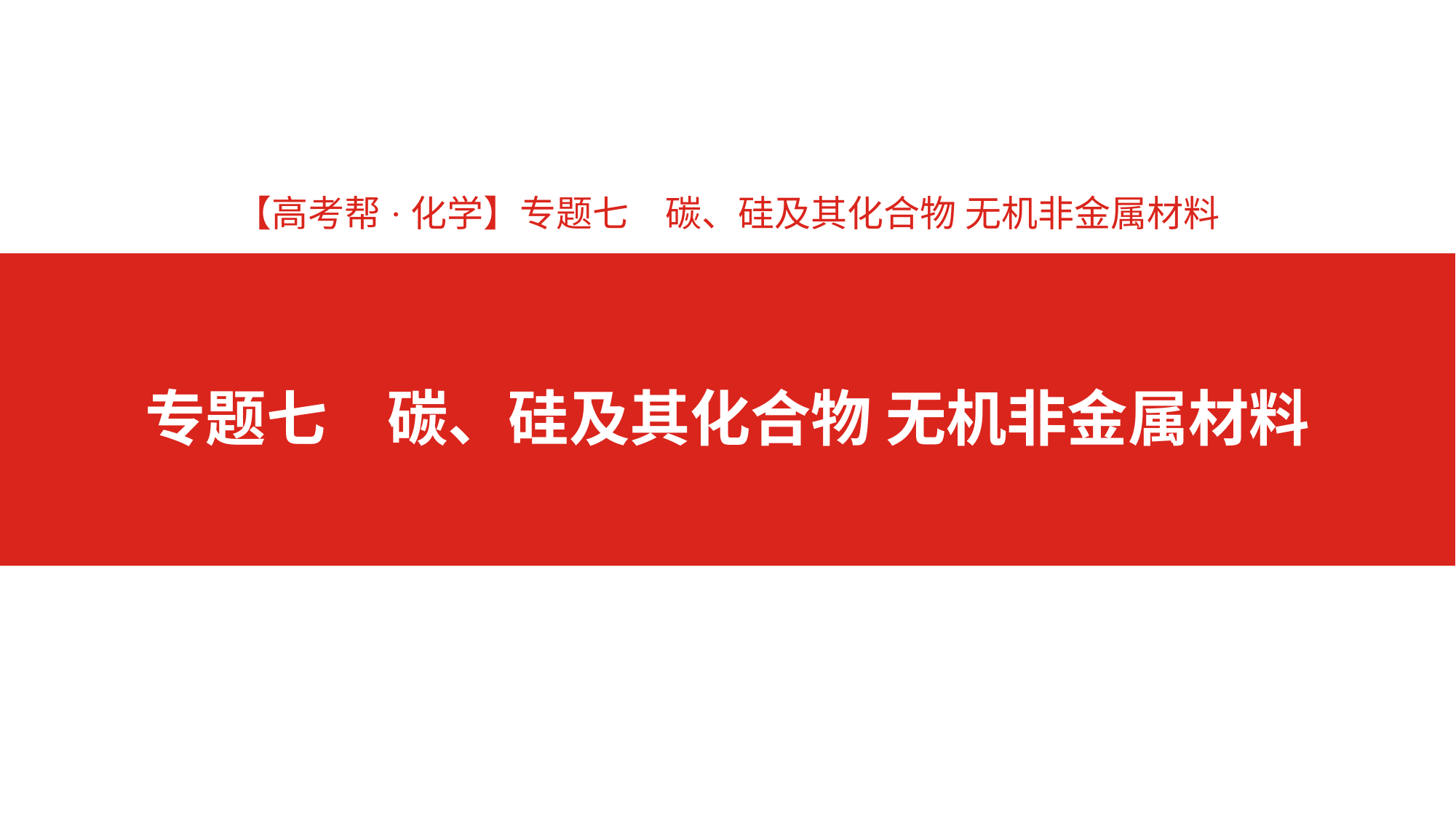

【高考帮·化学】专题七　碳、硅及其化合物 无机非金属材料
专题七　碳、硅及其化合物 无机非金属材料